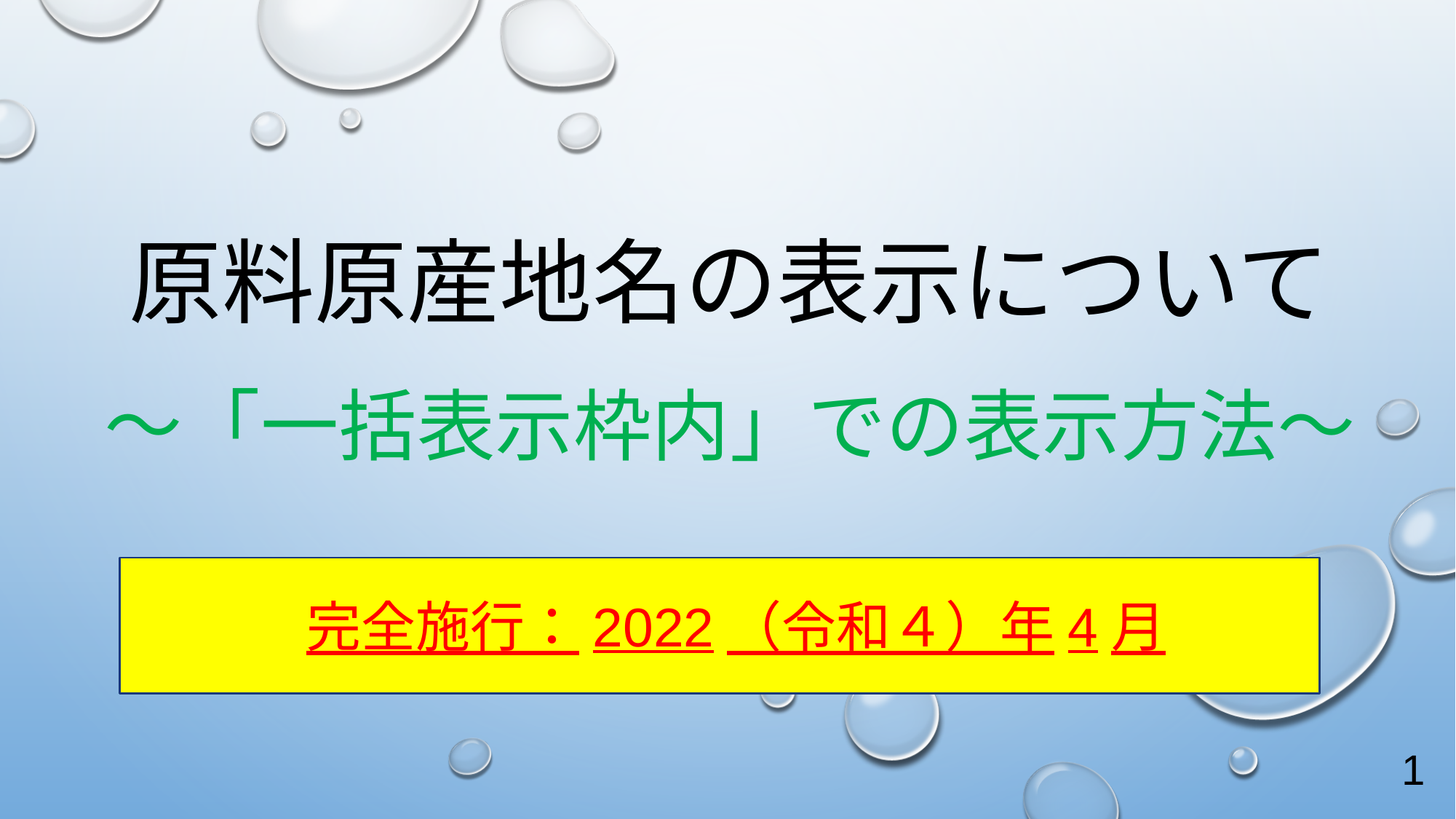

# 原料原産地名の表示について ～「一括表示枠内」での表示方法～

完全施行：2022（令和４）年4月
1